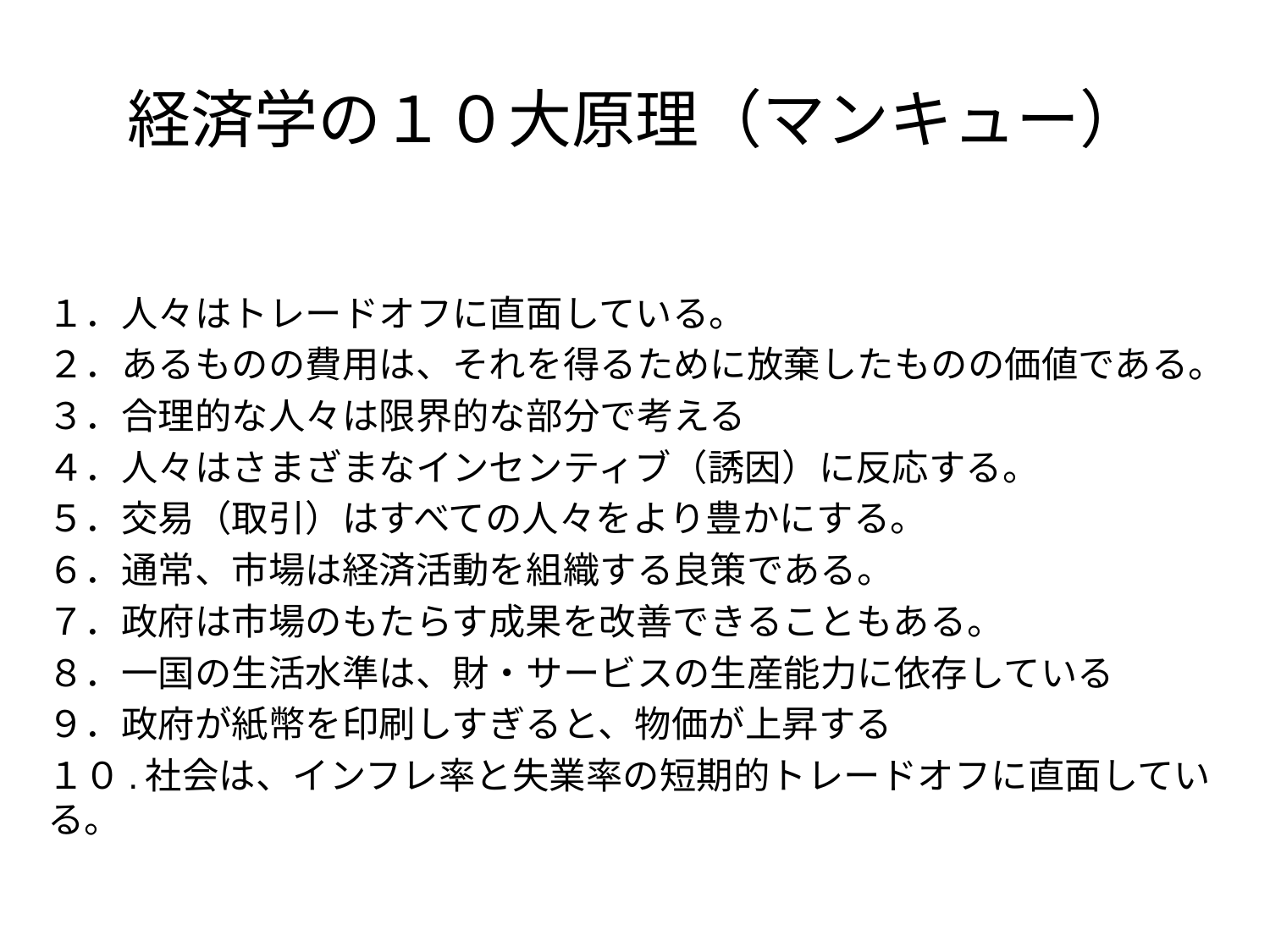

# 経済学の１０大原理（マンキュー）

１．人々はトレードオフに直面している。
２．あるものの費用は、それを得るために放棄したものの価値である。
３．合理的な人々は限界的な部分で考える
４．人々はさまざまなインセンティブ（誘因）に反応する。
５．交易（取引）はすべての人々をより豊かにする。
６．通常、市場は経済活動を組織する良策である。
７．政府は市場のもたらす成果を改善できることもある。
８．一国の生活水準は、財・サービスの生産能力に依存している
９．政府が紙幣を印刷しすぎると、物価が上昇する
１０.社会は、インフレ率と失業率の短期的トレードオフに直面している。